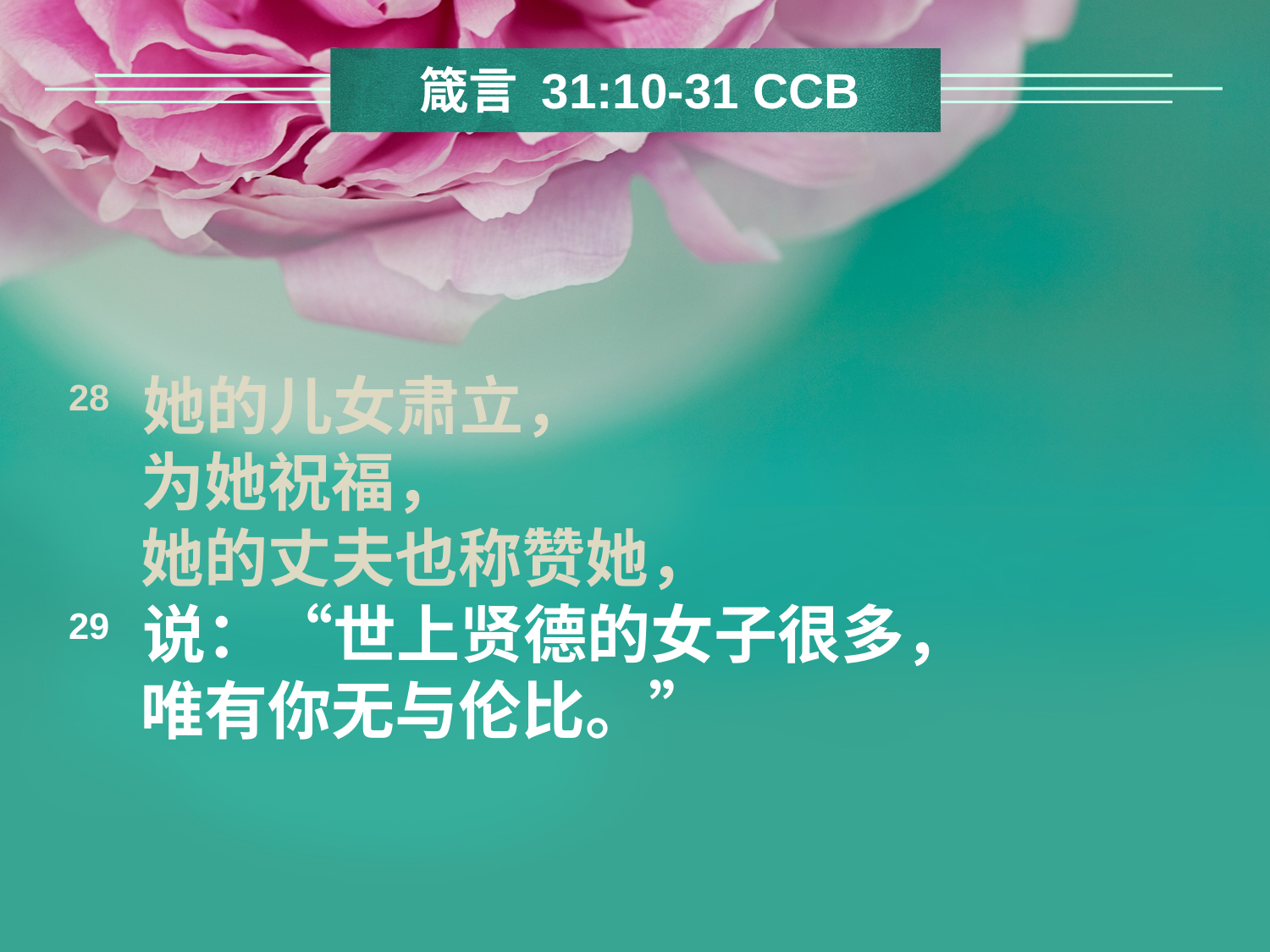

箴言 31:10-31 CCB
28 她的儿女肃立，
    为她祝福，
    她的丈夫也称赞她，
29 说：“世上贤德的女子很多，
    唯有你无与伦比。”